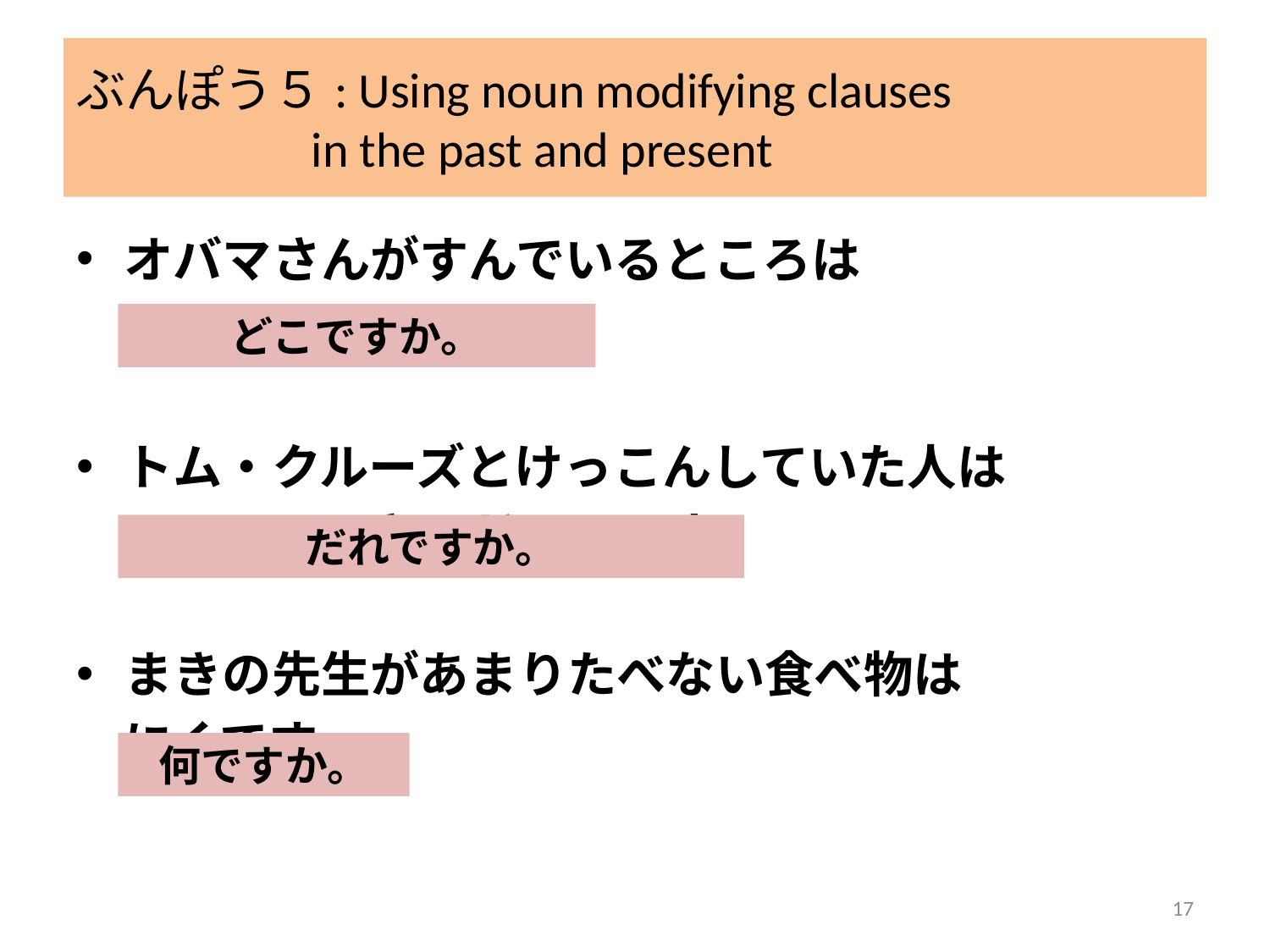

# ぶんぽう５: Using noun modifying clauses in the past and present
オバマさんがすんでいるところは
	ホワイトハウスです。

トム・クルーズとけっこんしていた人は
	ニコール・キッドマンです。

まきの先生があまりたべない食べ物は
	にくです。

どこですか。
だれですか。
何ですか。
17